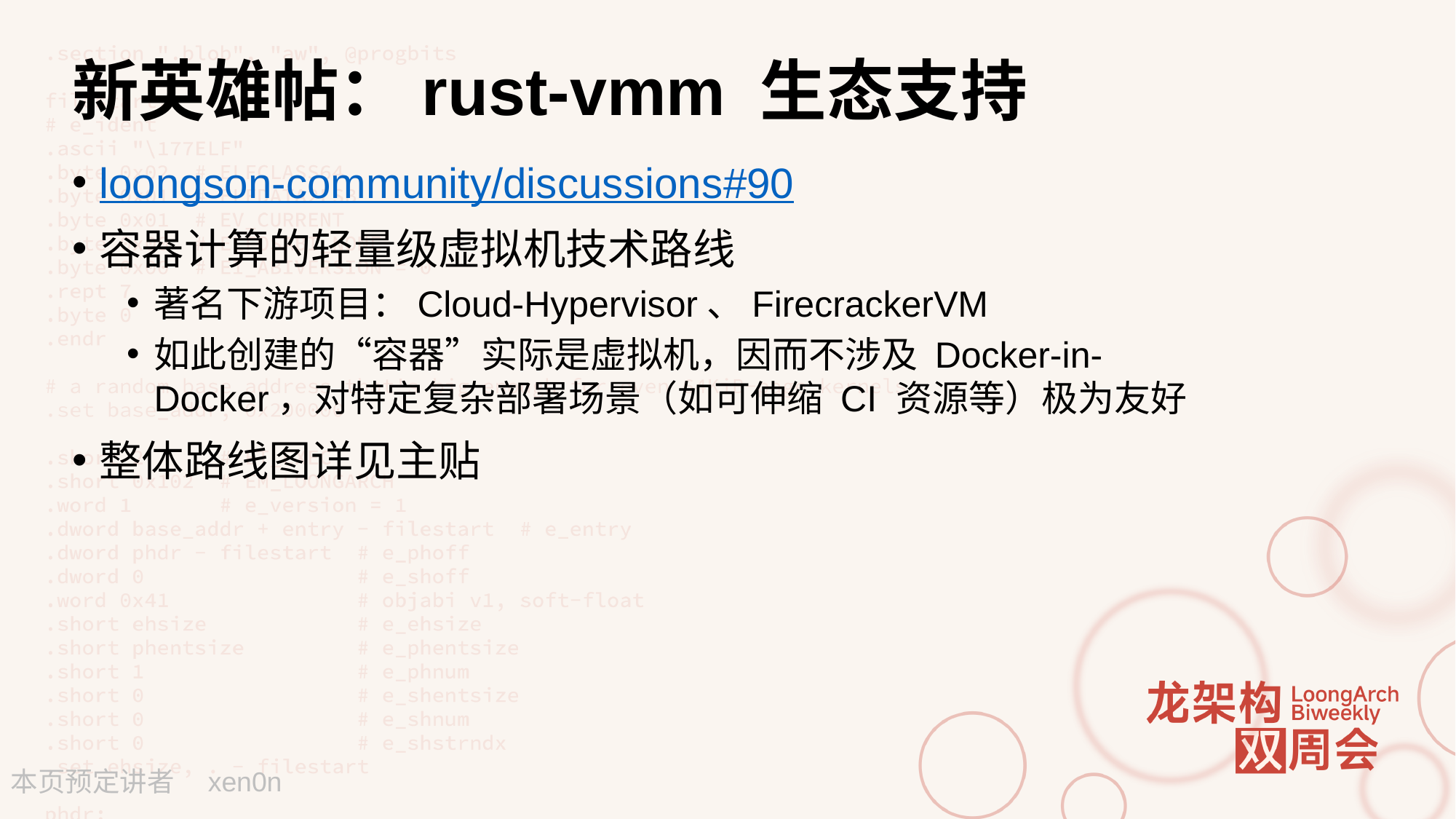

# 新英雄帖：rust-vmm 生态支持
loongson-community/discussions#90
容器计算的轻量级虚拟机技术路线
著名下游项目：Cloud-Hypervisor、FirecrackerVM
如此创建的“容器”实际是虚拟机，因而不涉及 Docker-in-Docker，对特定复杂部署场景（如可伸缩 CI 资源等）极为友好
整体路线图详见主贴
xen0n